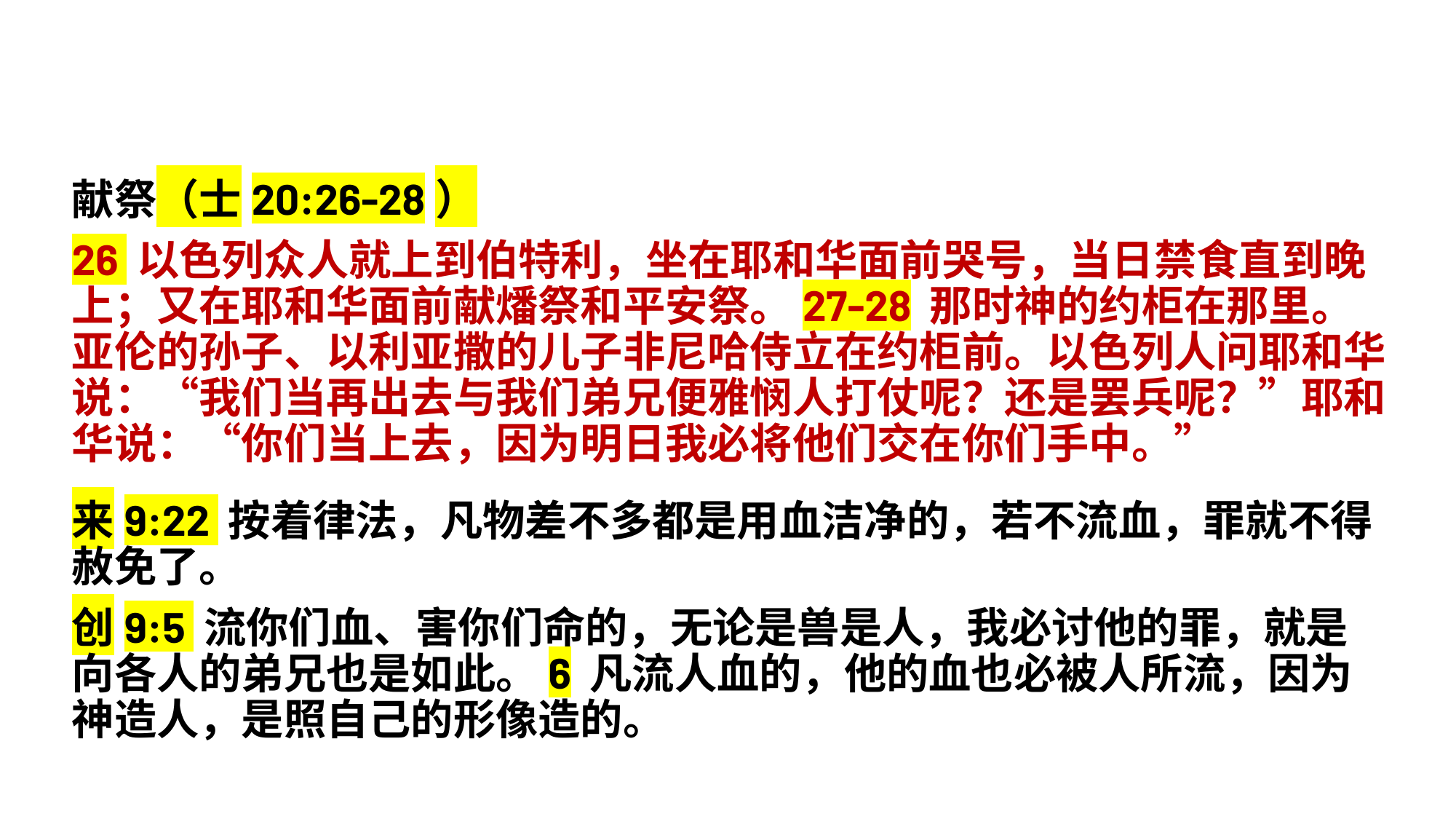

献祭（士20:26-28）
26 以色列众人就上到伯特利，坐在耶和华面前哭号，当日禁食直到晚上；又在耶和华面前献燔祭和平安祭。27-28 那时神的约柜在那里。亚伦的孙子、以利亚撒的儿子非尼哈侍立在约柜前。以色列人问耶和华说：“我们当再出去与我们弟兄便雅悯人打仗呢？还是罢兵呢？”耶和华说：“你们当上去，因为明日我必将他们交在你们手中。”

来9:22 按着律法，凡物差不多都是用血洁净的，若不流血，罪就不得赦免了。
创9:5 流你们血、害你们命的，无论是兽是人，我必讨他的罪，就是向各人的弟兄也是如此。6 凡流人血的，他的血也必被人所流，因为神造人，是照自己的形像造的。